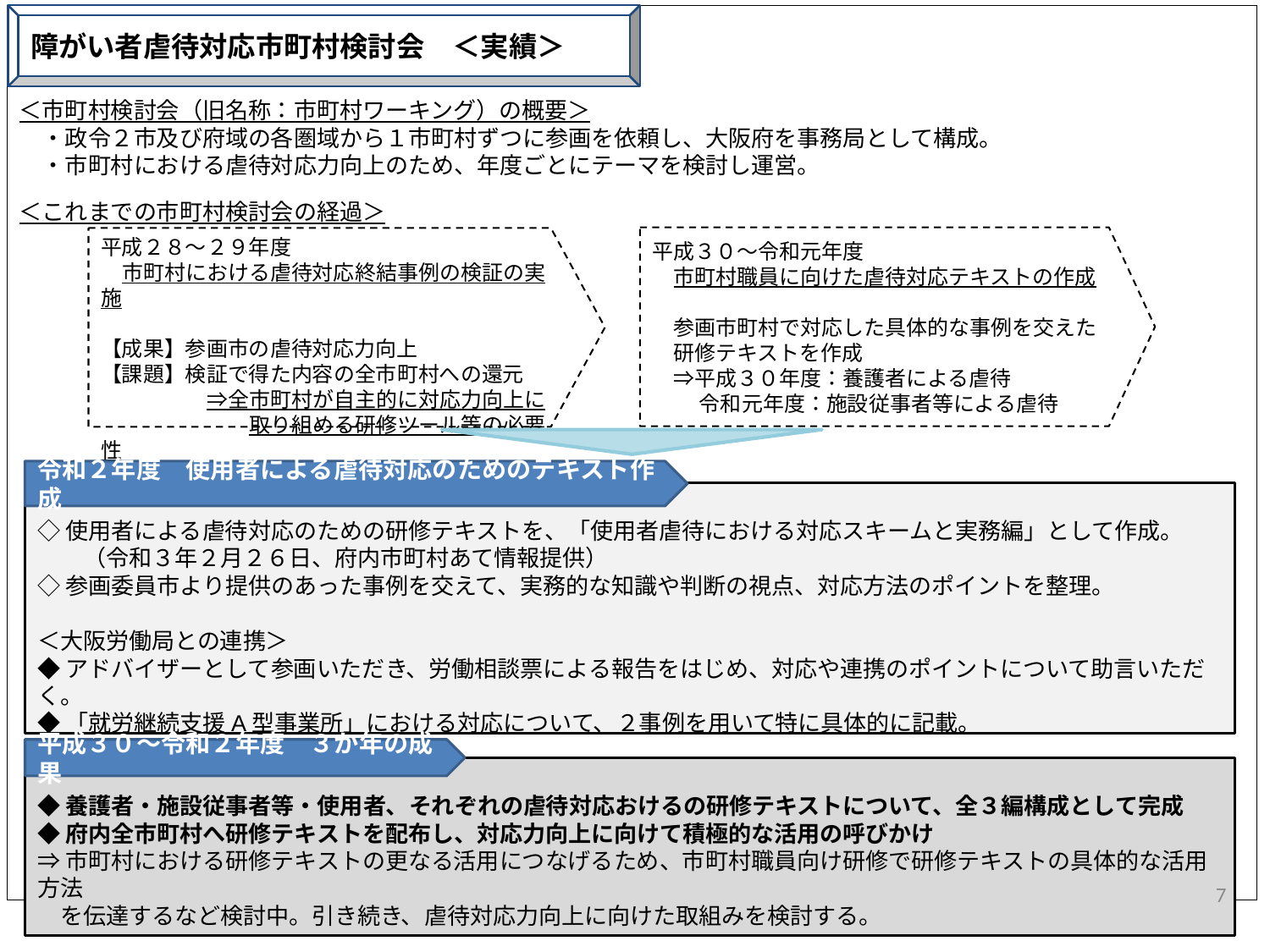

＜市町村検討会（旧名称：市町村ワーキング）の概要＞
　・政令２市及び府域の各圏域から１市町村ずつに参画を依頼し、大阪府を事務局として構成。
　・市町村における虐待対応力向上のため、年度ごとにテーマを検討し運営。

＜これまでの市町村検討会の経過＞

障がい者虐待対応市町村検討会　＜実績＞
平成３０～令和元年度
　市町村職員に向けた虐待対応テキストの作成

　参画市町村で対応した具体的な事例を交えた
　研修テキストを作成
　⇒平成３０年度：養護者による虐待
　　 令和元年度：施設従事者等による虐待
平成２８～２９年度
　市町村における虐待対応終結事例の検証の実施

【成果】参画市の虐待対応力向上
【課題】検証で得た内容の全市町村への還元
　　　　　⇒全市町村が自主的に対応力向上に
　　　　　　　取り組める研修ツール等の必要性

令和２年度　使用者による虐待対応のためのテキスト作成

◇使用者による虐待対応のための研修テキストを、「使用者虐待における対応スキームと実務編」として作成。
　　（令和３年２月２６日、府内市町村あて情報提供）
◇参画委員市より提供のあった事例を交えて、実務的な知識や判断の視点、対応方法のポイントを整理。

＜大阪労働局との連携＞
◆アドバイザーとして参画いただき、労働相談票による報告をはじめ、対応や連携のポイントについて助言いただく。
◆「就労継続支援A型事業所」における対応について、２事例を用いて特に具体的に記載。
平成３０～令和２年度　３か年の成果

◆養護者・施設従事者等・使用者、それぞれの虐待対応おけるの研修テキストについて、全３編構成として完成
◆府内全市町村へ研修テキストを配布し、対応力向上に向けて積極的な活用の呼びかけ
⇒市町村における研修テキストの更なる活用につなげるため、市町村職員向け研修で研修テキストの具体的な活用方法
　を伝達するなど検討中。引き続き、虐待対応力向上に向けた取組みを検討する。
7